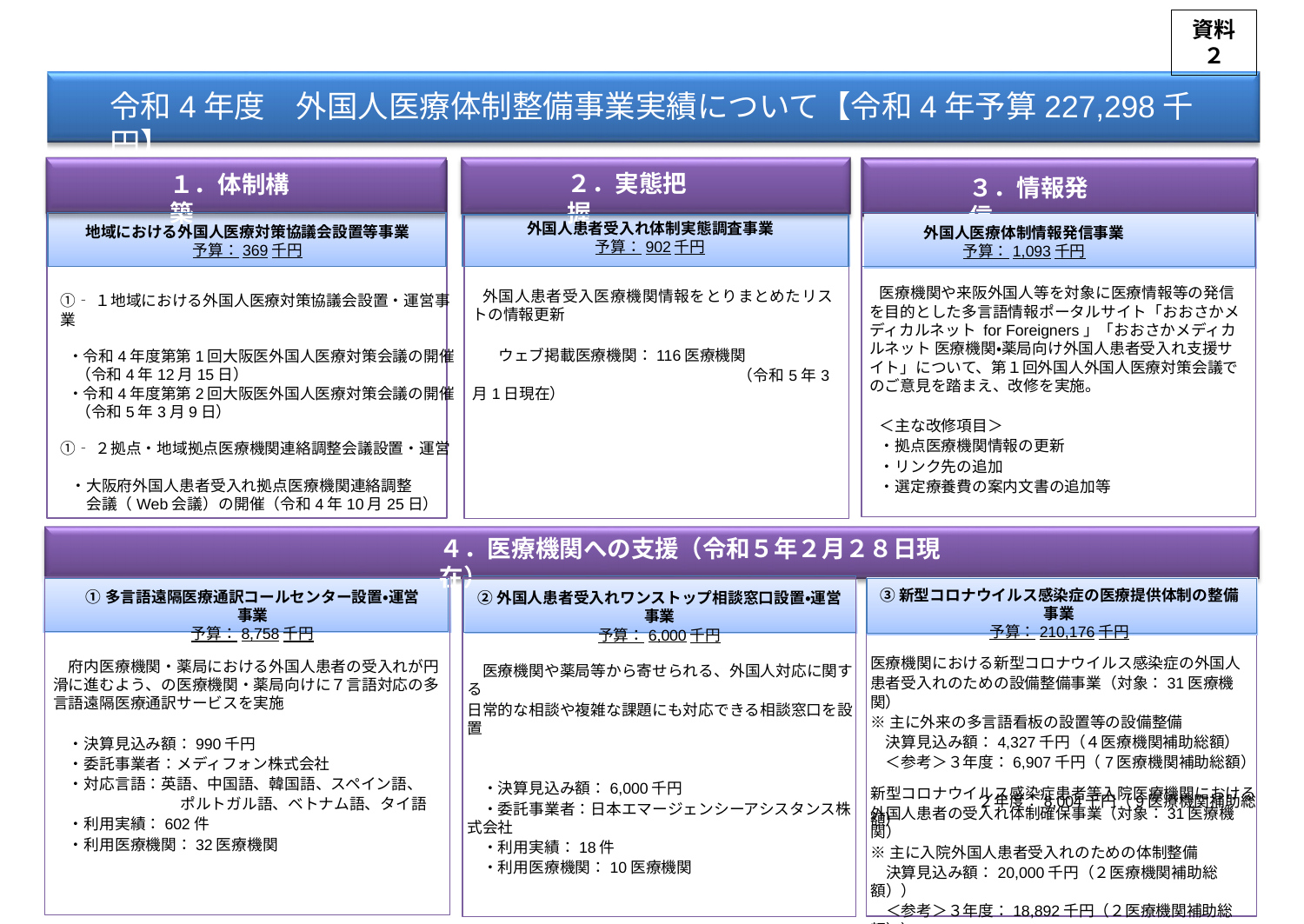

資料２

# 令和4年度　外国人医療体制整備事業実績について【令和4年予算227,298千円】

２．実態把握
１．体制構築
３．情報発信

外国人患者受入れ体制実態調査事業
予算：902千円
地域における外国人医療対策協議会設置等事業
予算：369千円
外国人医療体制情報発信事業
予算：1,093千円
医療機関や来阪外国人等を対象に医療情報等の発信を目的とした多言語情報ポータルサイト「おおさかメディカルネット for Foreigners」「おおさかメディカルネット 医療機関・薬局向け外国人患者受入れ支援サイト」について、第１回外国人外国人医療対策会議でのご意見を踏まえ、改修を実施。

＜主な改修項目＞
・拠点医療機関情報の更新
・リンク先の追加
・選定療養費の案内文書の追加等

外国人患者受入医療機関情報をとりまとめたリストの情報更新

　ウェブ掲載医療機関：116医療機関
　　　　　　　　　　　　　　　　（令和5年3月1日現在）

①‐１地域における外国人医療対策協議会設置・運営事業

 ・令和4年度第第1回大阪医外国人医療対策会議の開催
　（令和4年12月15日）
 ・令和4年度第第2回大阪医外国人医療対策会議の開催
　（令和5年3月9日）

①‐２拠点・地域拠点医療機関連絡調整会議設置・運営

・大阪府外国人患者受入れ拠点医療機関連絡調整
　会議（Web会議）の開催（令和4年10月25日）

４．医療機関への支援（令和５年２月２８日現在）

③新型コロナウイルス感染症の医療提供体制の整備事業
予算：210,176千円
①多言語遠隔医療通訳コールセンター設置・運営事業
予算：8,758千円

②外国人患者受入れワンストップ相談窓口設置・運営事業
予算：6,000千円

医療機関における新型コロナウイルス感染症の外国人
患者受入れのための設備整備事業（対象：31医療機関）
※主に外来の多言語看板の設置等の設備整備
　決算見込み額：4,327千円（４医療機関補助総額）
　＜参考＞３年度：6,907千円（7医療機関補助総額）
　　　　　　　２年度：8,004千円（9医療機関補助総額）
　府内医療機関・薬局における外国人患者の受入れが円滑に進むよう、の医療機関・薬局向けに７言語対応の多言語遠隔医療通訳サービスを実施

　・決算見込み額：990千円
　・委託事業者：メディフォン株式会社
　・対応言語：英語、中国語、韓国語、スペイン語、
　　　　　　　　 ポルトガル語、ベトナム語、タイ語
　・利用実績：602件
　・利用医療機関：32医療機関

　医療機関や薬局等から寄せられる、外国人対応に関する
日常的な相談や複雑な課題にも対応できる相談窓口を設置

　・決算見込み額：6,000千円
　・委託事業者：日本エマージェンシーアシスタンス株式会社
　・利用実績：18件
　・利用医療機関：10医療機関

新型コロナウイルス感染症患者等入院医療機関における
外国人患者の受入れ体制確保事業（対象：31医療機関）
※主に入院外国人患者受入れのための体制整備
　決算見込み額：20,000千円（２医療機関補助総額））
　＜参考＞３年度：18,892千円（２医療機関補助総額））
　　　　　　　２年度：82,159千円（9医療機関補助総額））